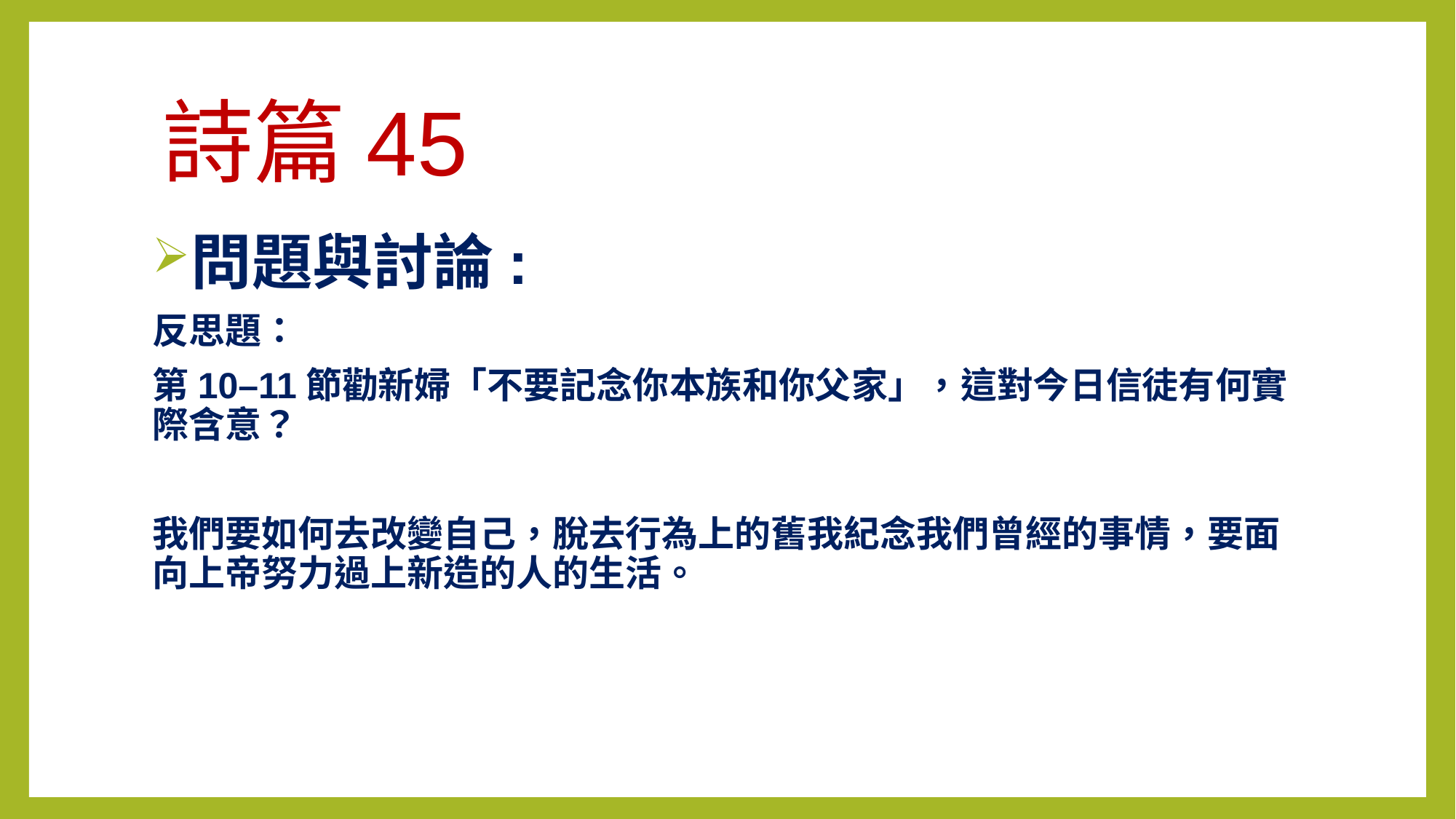

# 詩篇45
問題與討論:
反思題：
第10–11節勸新婦「不要記念你本族和你父家」，這對今日信徒有何實際含意？

我們要如何去改變自己，脫去行為上的舊我紀念我們曾經的事情，要面向上帝努力過上新造的人的生活。